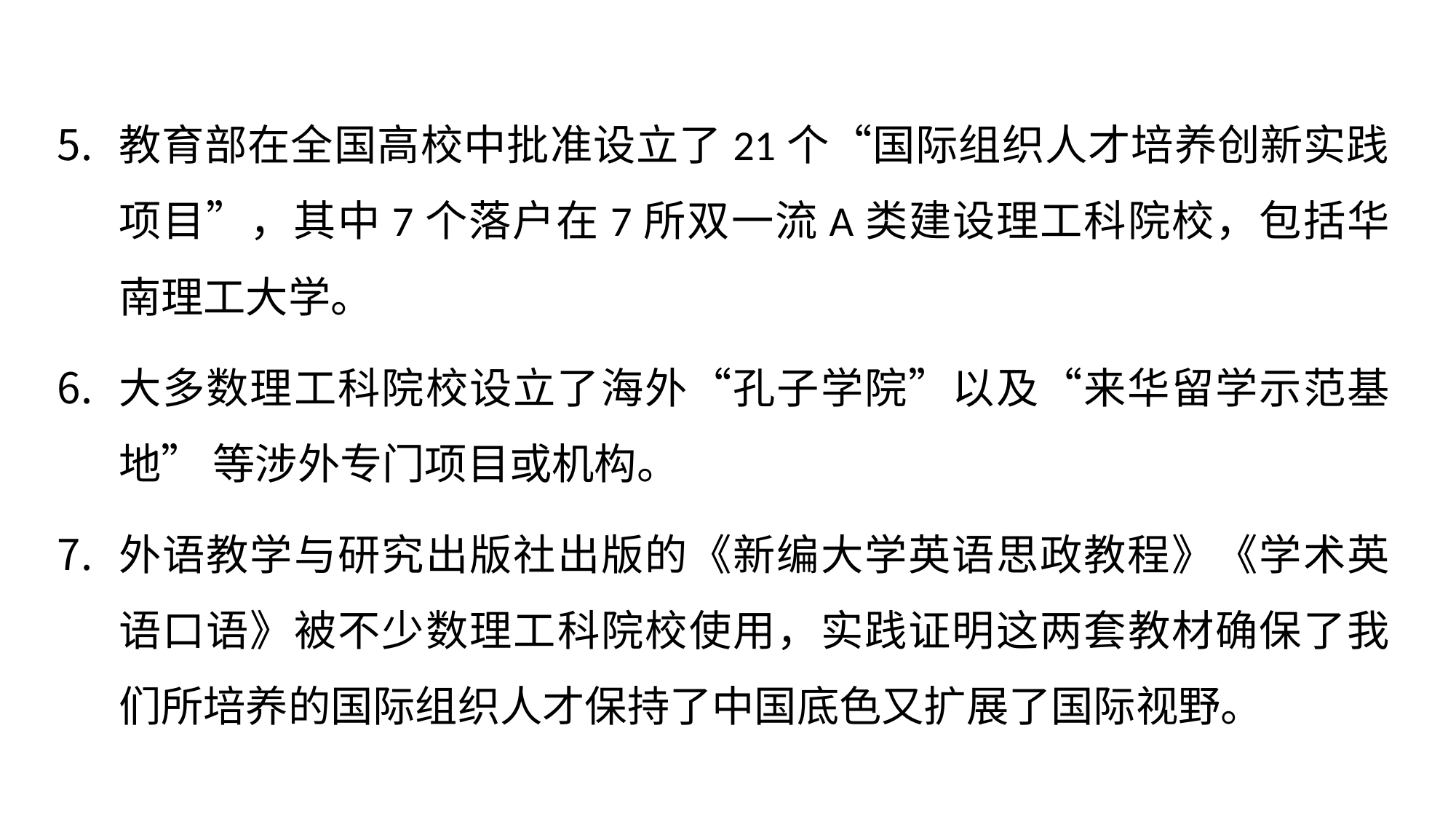

教育部在全国高校中批准设立了21个“国际组织人才培养创新实践项目”，其中7个落户在7所双一流A类建设理工科院校，包括华南理工大学。
大多数理工科院校设立了海外“孔子学院”以及“来华留学示范基地” 等涉外专门项目或机构。
外语教学与研究出版社出版的《新编大学英语思政教程》《学术英语口语》被不少数理工科院校使用，实践证明这两套教材确保了我们所培养的国际组织人才保持了中国底色又扩展了国际视野。